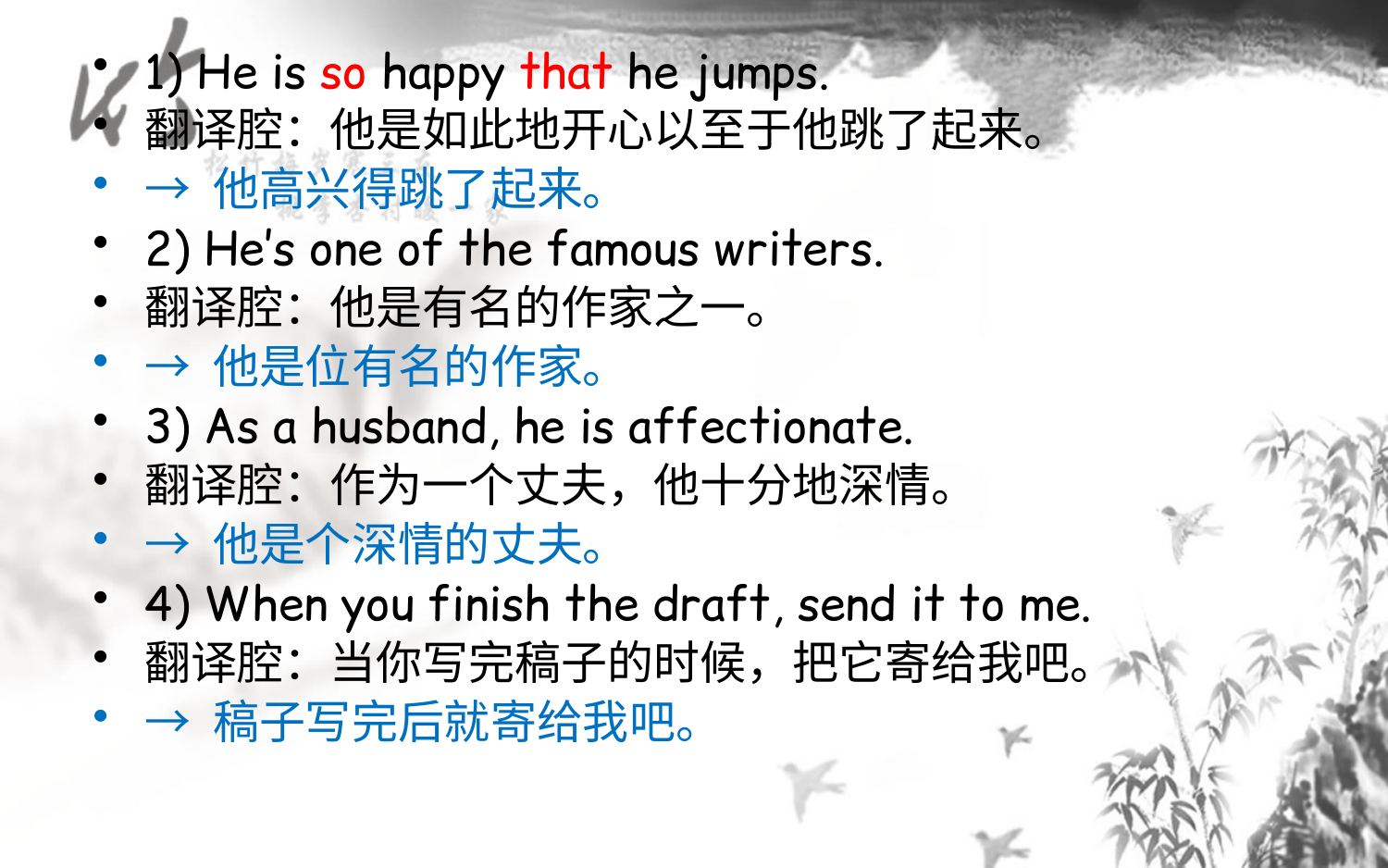

1) He is so happy that he jumps.
翻译腔：他是如此地开心以至于他跳了起来。
→ 他高兴得跳了起来。
2) He’s one of the famous writers.
翻译腔：他是有名的作家之一。
→ 他是位有名的作家。
3) As a husband, he is affectionate.
翻译腔：作为一个丈夫，他十分地深情。
→ 他是个深情的丈夫。
4) When you finish the draft, send it to me.
翻译腔：当你写完稿子的时候，把它寄给我吧。
→ 稿子写完后就寄给我吧。